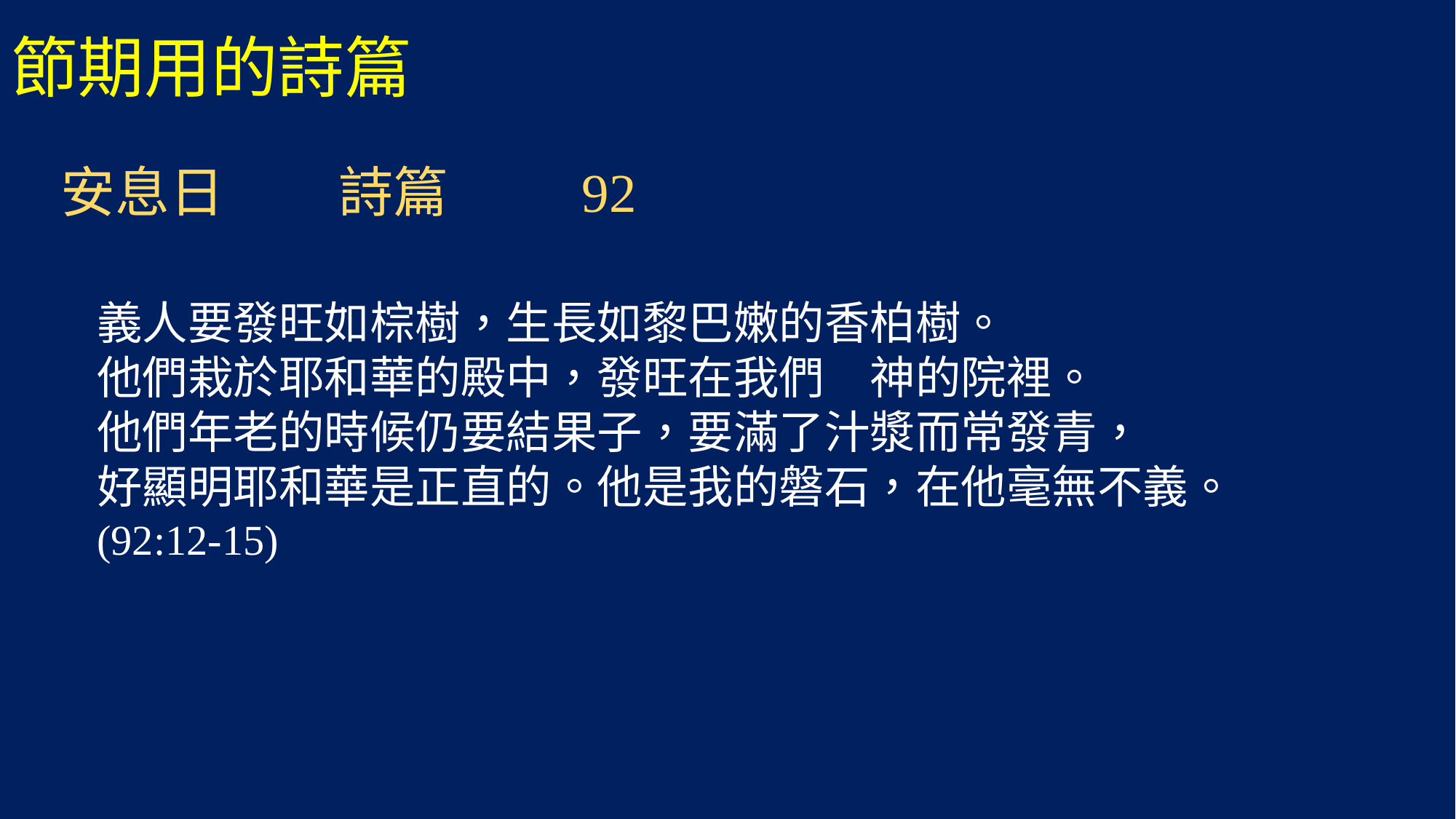

節期用的詩篇

   安息日		詩篇	 92

義人要發旺如棕樹，生長如黎巴嫩的香柏樹。
他們栽於耶和華的殿中，發旺在我們　神的院裡。
他們年老的時候仍要結果子，要滿了汁漿而常發青，
好顯明耶和華是正直的。他是我的磐石，在他毫無不義。
(92:12-15)